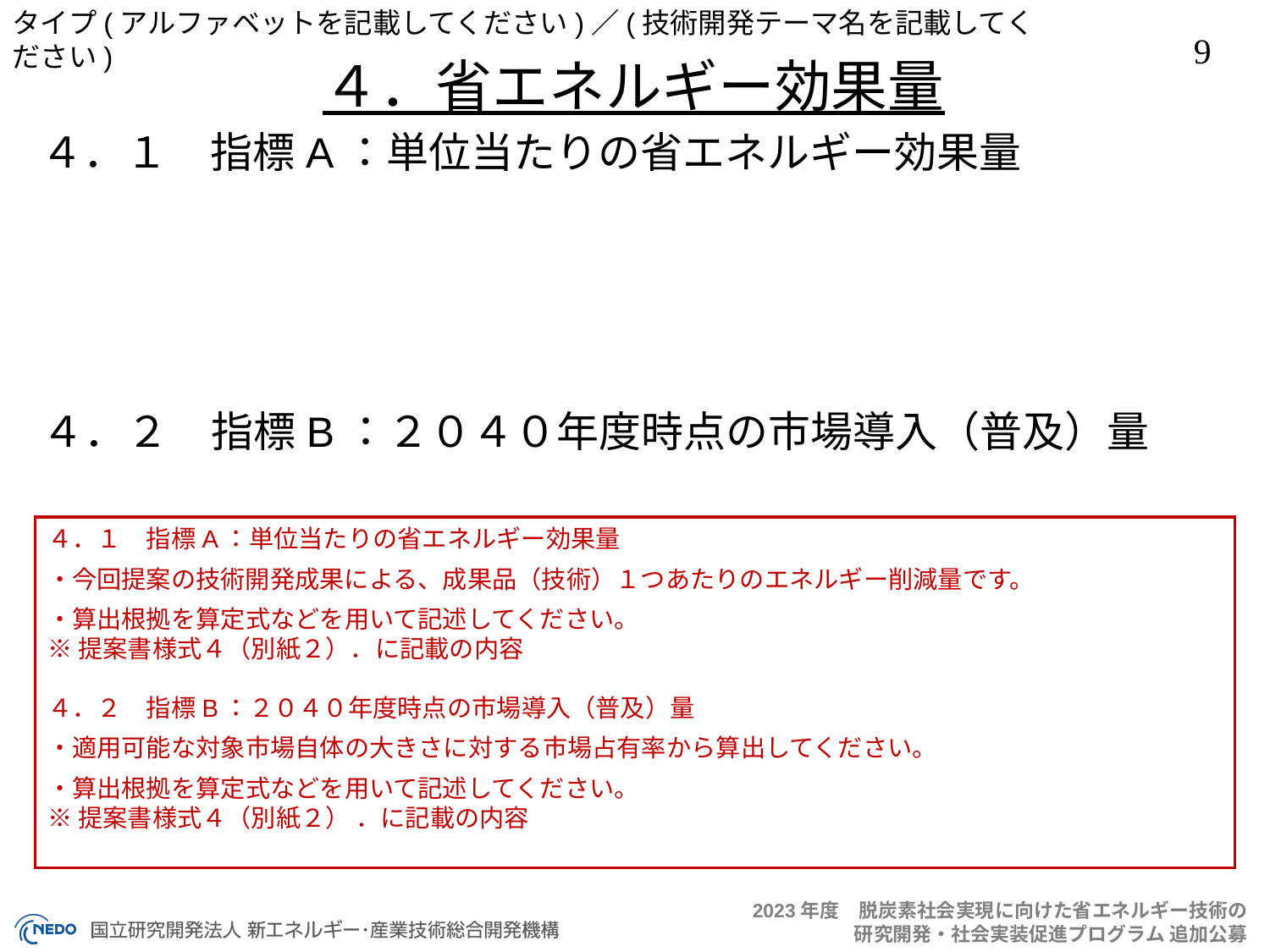

４．省エネルギー効果量
４．１　指標A：単位当たりの省エネルギー効果量

４．２　指標B：２０４０年度時点の市場導入（普及）量

４．１　指標A：単位当たりの省エネルギー効果量
・今回提案の技術開発成果による、成果品（技術）１つあたりのエネルギー削減量です。
・算出根拠を算定式などを用いて記述してください。
※提案書様式４（別紙２）．に記載の内容

４．２　指標B：２０４０年度時点の市場導入（普及）量
・適用可能な対象市場自体の大きさに対する市場占有率から算出してください。
・算出根拠を算定式などを用いて記述してください。
※提案書様式４（別紙２） ．に記載の内容